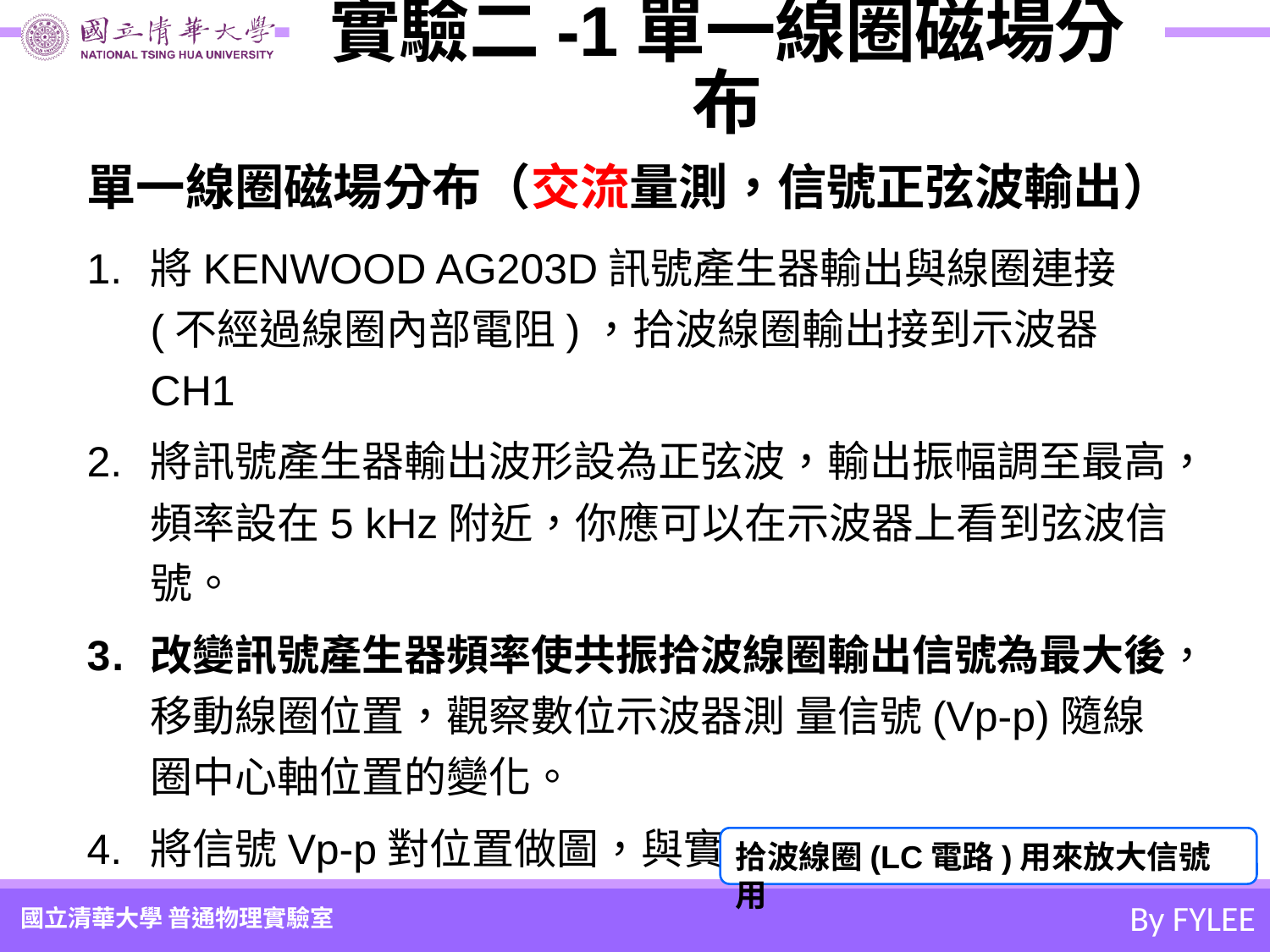

# 實驗二-1單一線圈磁場分布
單一線圈磁場分布（交流量測，信號正弦波輸出）
將KENWOOD AG203D訊號產生器輸出與線圈連接(不經過線圈內部電阻)，拾波線圈輸出接到示波器CH1
將訊號產生器輸出波形設為正弦波，輸出振幅調至最高，頻率設在5 kHz附近，你應可以在示波器上看到弦波信號。
改變訊號產生器頻率使共振拾波線圈輸出信號為最大後，移動線圈位置，觀察數位示波器測 量信號(Vp-p)隨線圈中心軸位置的變化。
將信號Vp-p對位置做圖，與實驗步驟A的結果比較
拾波線圈(LC電路)用來放大信號用